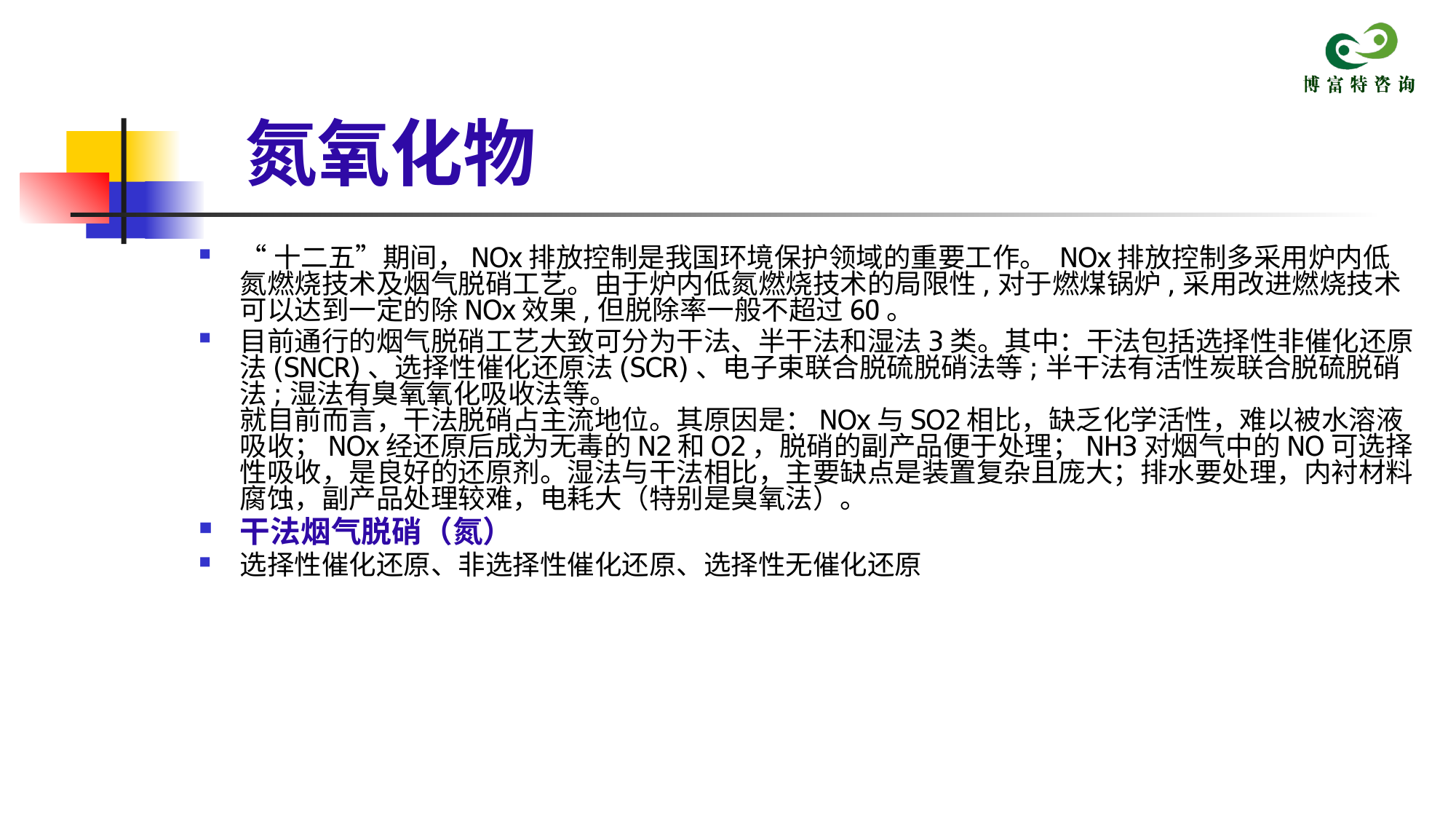

# 氮氧化物
“十二五”期间，NOx排放控制是我国环境保护领域的重要工作。 NOx排放控制多采用炉内低氮燃烧技术及烟气脱硝工艺。由于炉内低氮燃烧技术的局限性,对于燃煤锅炉,采用改进燃烧技术可以达到一定的除NOx效果,但脱除率一般不超过60。
目前通行的烟气脱硝工艺大致可分为干法、半干法和湿法3类。其中：干法包括选择性非催化还原法(SNCR)、选择性催化还原法(SCR)、电子束联合脱硫脱硝法等;半干法有活性炭联合脱硫脱硝法;湿法有臭氧氧化吸收法等。
就目前而言，干法脱硝占主流地位。其原因是：NOx与SO2相比，缺乏化学活性，难以被水溶液吸收；NOx经还原后成为无毒的N2和O2，脱硝的副产品便于处理；NH3对烟气中的NO可选择性吸收，是良好的还原剂。湿法与干法相比，主要缺点是装置复杂且庞大；排水要处理，内衬材料腐蚀，副产品处理较难，电耗大（特别是臭氧法）。
干法烟气脱硝（氮）
选择性催化还原、非选择性催化还原、选择性无催化还原